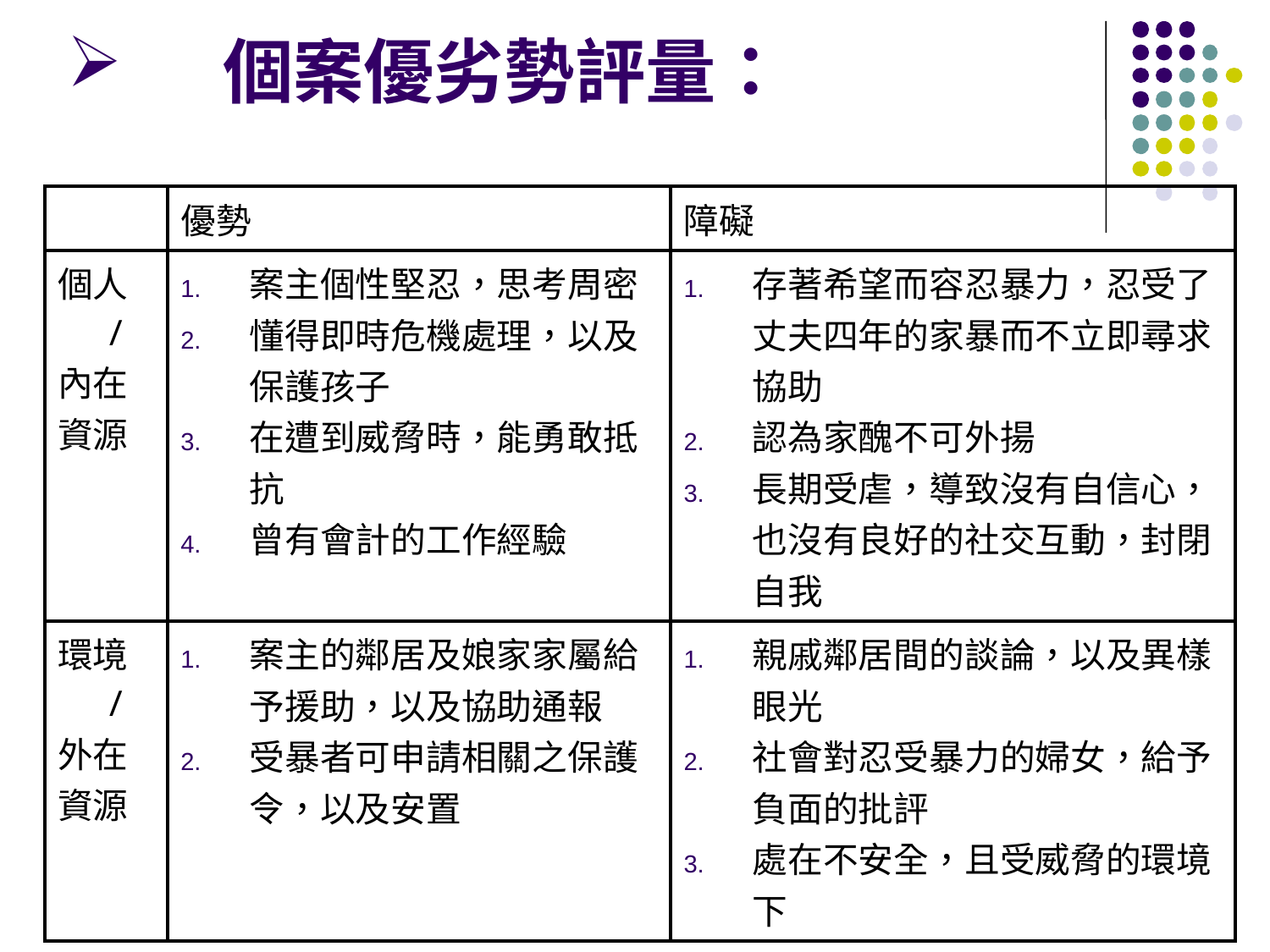

# 個案優劣勢評量：
|  | 優勢 | 障礙 |
| --- | --- | --- |
| 個人/ 內在 資源 | 案主個性堅忍，思考周密 懂得即時危機處理，以及保護孩子 在遭到威脅時，能勇敢抵抗 曾有會計的工作經驗 | 存著希望而容忍暴力，忍受了丈夫四年的家暴而不立即尋求協助 認為家醜不可外揚 長期受虐，導致沒有自信心，也沒有良好的社交互動，封閉自我 |
| 環境/ 外在 資源 | 案主的鄰居及娘家家屬給予援助，以及協助通報 受暴者可申請相關之保護令，以及安置 | 親戚鄰居間的談論，以及異樣眼光 社會對忍受暴力的婦女，給予負面的批評 處在不安全，且受威脅的環境下 |